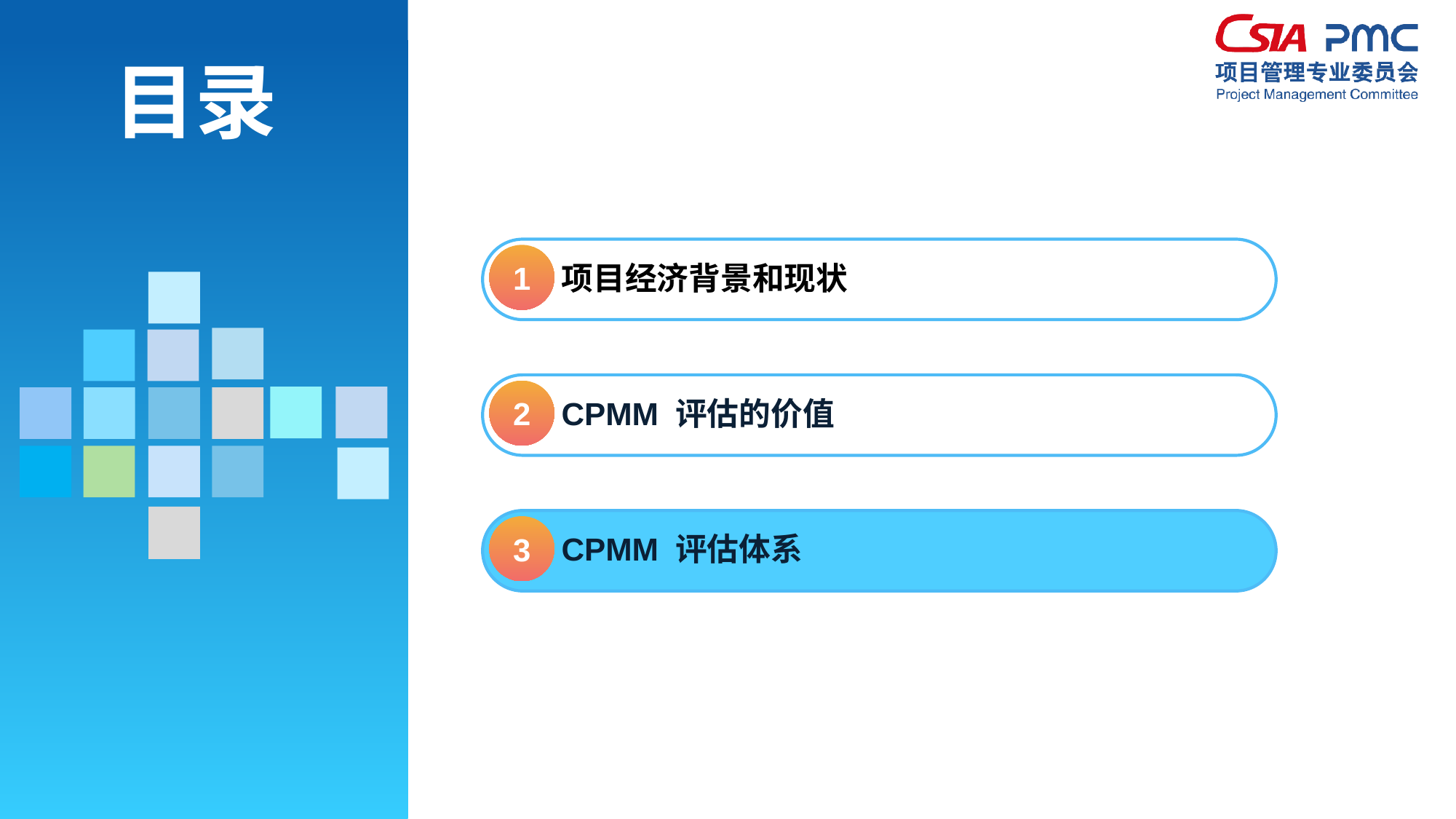

目录

1
项目经济背景和现状

2
CPMM 评估的价值

3
CPMM 评估体系